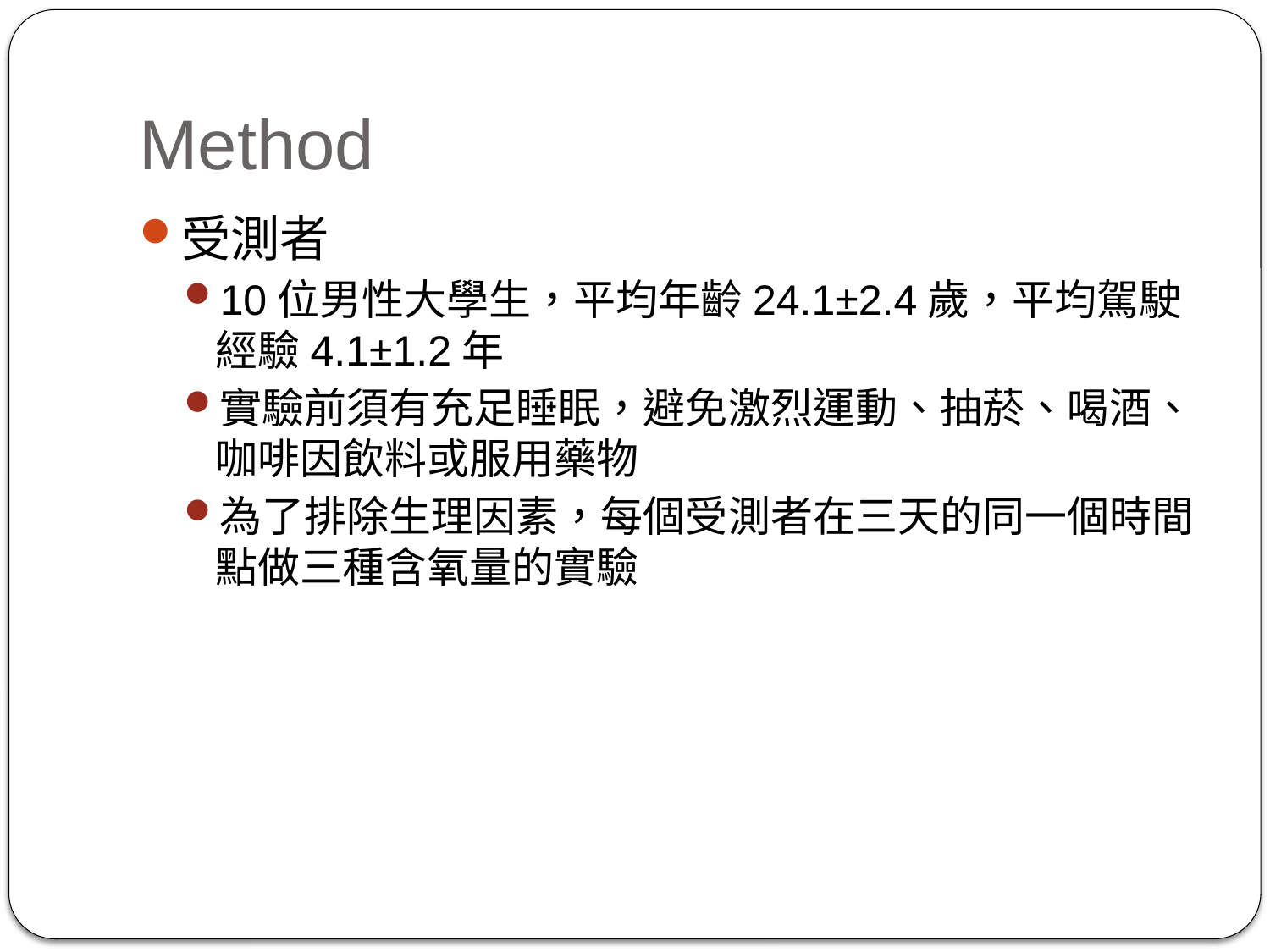

# Method
受測者
10位男性大學生，平均年齡24.1±2.4歲，平均駕駛經驗4.1±1.2年
實驗前須有充足睡眠，避免激烈運動、抽菸、喝酒、咖啡因飲料或服用藥物
為了排除生理因素，每個受測者在三天的同一個時間點做三種含氧量的實驗